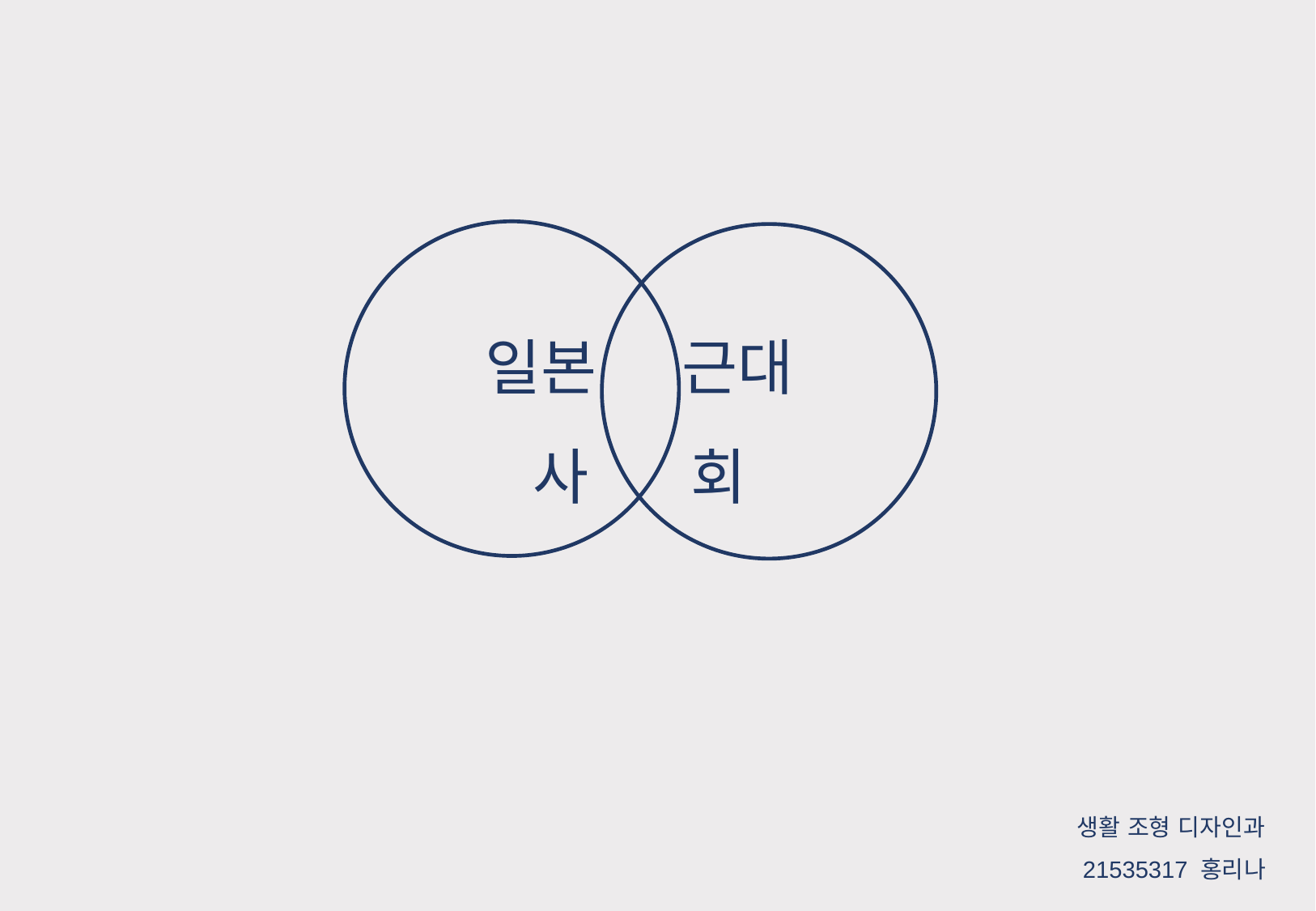

일본     근대
사      회
생활 조형 디자인과
21535317 홍리나